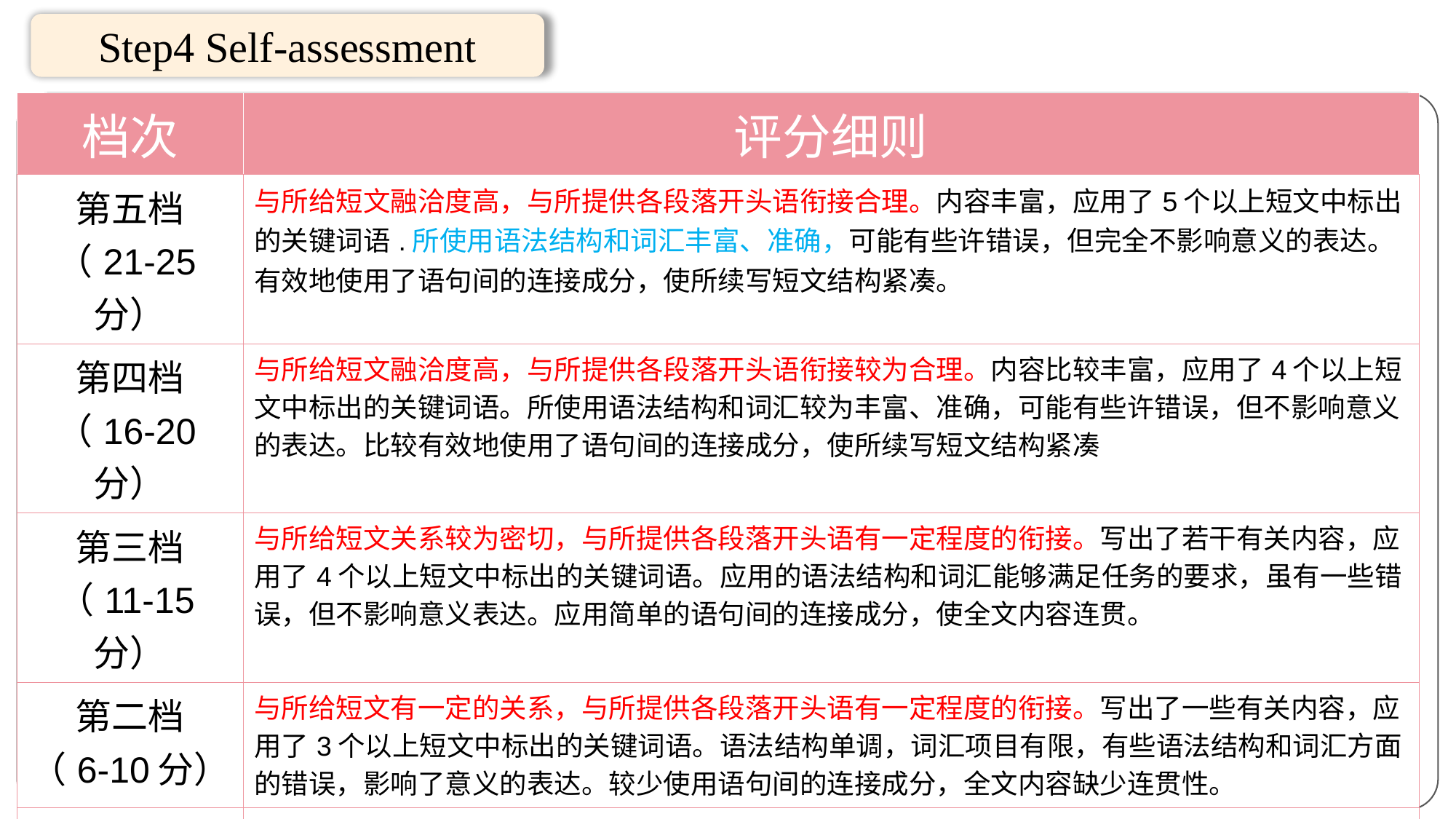

Step4 Self-assessment

| 档次 | 评分细则 |
| --- | --- |
| 第五档 （21-25分） | 与所给短文融洽度高，与所提供各段落开头语衔接合理。内容丰富，应用了5个以上短文中标出的关键词语.所使用语法结构和词汇丰富、准确，可能有些许错误，但完全不影响意义的表达。有效地使用了语句间的连接成分，使所续写短文结构紧凑。 |
| 第四档 （16-20分） | 与所给短文融洽度高，与所提供各段落开头语衔接较为合理。内容比较丰富，应用了4个以上短文中标出的关键词语。所使用语法结构和词汇较为丰富、准确，可能有些许错误，但不影响意义的表达。比较有效地使用了语句间的连接成分，使所续写短文结构紧凑 |
| 第三档 （11-15分） | 与所给短文关系较为密切，与所提供各段落开头语有一定程度的衔接。写出了若干有关内容，应用了4个以上短文中标出的关键词语。应用的语法结构和词汇能够满足任务的要求，虽有一些错误，但不影响意义表达。应用简单的语句间的连接成分，使全文内容连贯。 |
| 第二档 （6-10分） | 与所给短文有一定的关系，与所提供各段落开头语有一定程度的衔接。写出了一些有关内容，应用了3个以上短文中标出的关键词语。语法结构单调，词汇项目有限，有些语法结构和词汇方面的错误，影响了意义的表达。较少使用语句间的连接成分，全文内容缺少连贯性。 |
| 第一档 （1-5分） | 与所提供短文和开头语的衔接较差。产出内容太少，很少使用短文中标出的关键词语。语法结构单调，词汇项目很有限，有较多语法结构和词汇方面的错误，严重影响了意义的表达。 缺乏语句间的连接成分，全文内容不连贯。 |